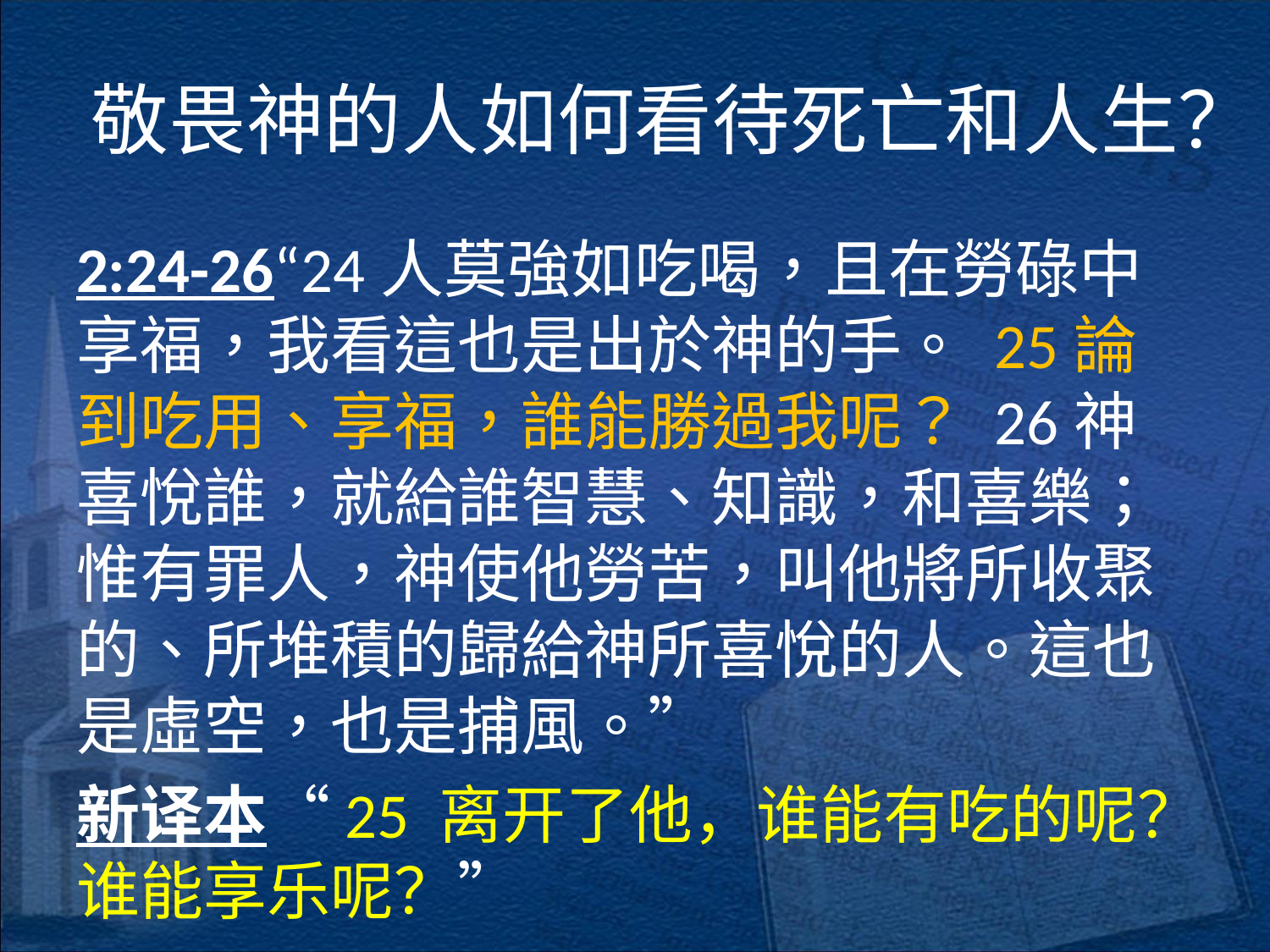

# 敬畏神的人如何看待死亡和人生？
2:24-26“24人莫強如吃喝，且在勞碌中享福，我看這也是出於神的手。 25論到吃用、享福，誰能勝過我呢？ 26神喜悅誰，就給誰智慧、知識，和喜樂；惟有罪人，神使他勞苦，叫他將所收聚的、所堆積的歸給神所喜悅的人。這也是虛空，也是捕風。”
新译本“25 离开了他，谁能有吃的呢？谁能享乐呢？”